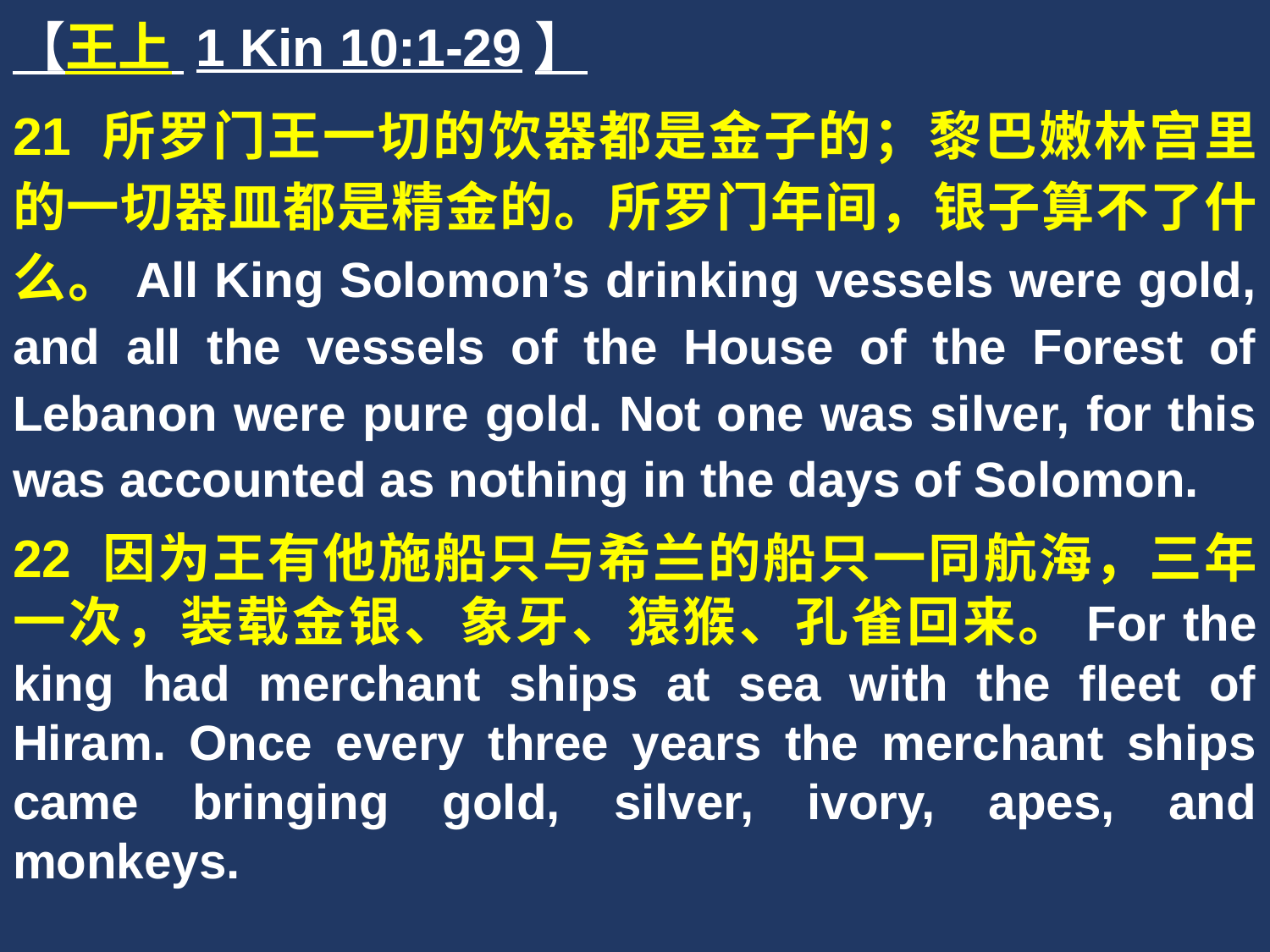

【王上 1 Kin 10:1-29】
21 所罗门王一切的饮器都是金子的；黎巴嫩林宫里的一切器皿都是精金的。所罗门年间，银子算不了什么。All King Solomon’s drinking vessels were gold, and all the vessels of the House of the Forest of Lebanon were pure gold. Not one was silver, for this was accounted as nothing in the days of Solomon.
22 因为王有他施船只与希兰的船只一同航海，三年一次，装载金银、象牙、猿猴、孔雀回来。For the king had merchant ships at sea with the fleet of Hiram. Once every three years the merchant ships came bringing gold, silver, ivory, apes, and monkeys.